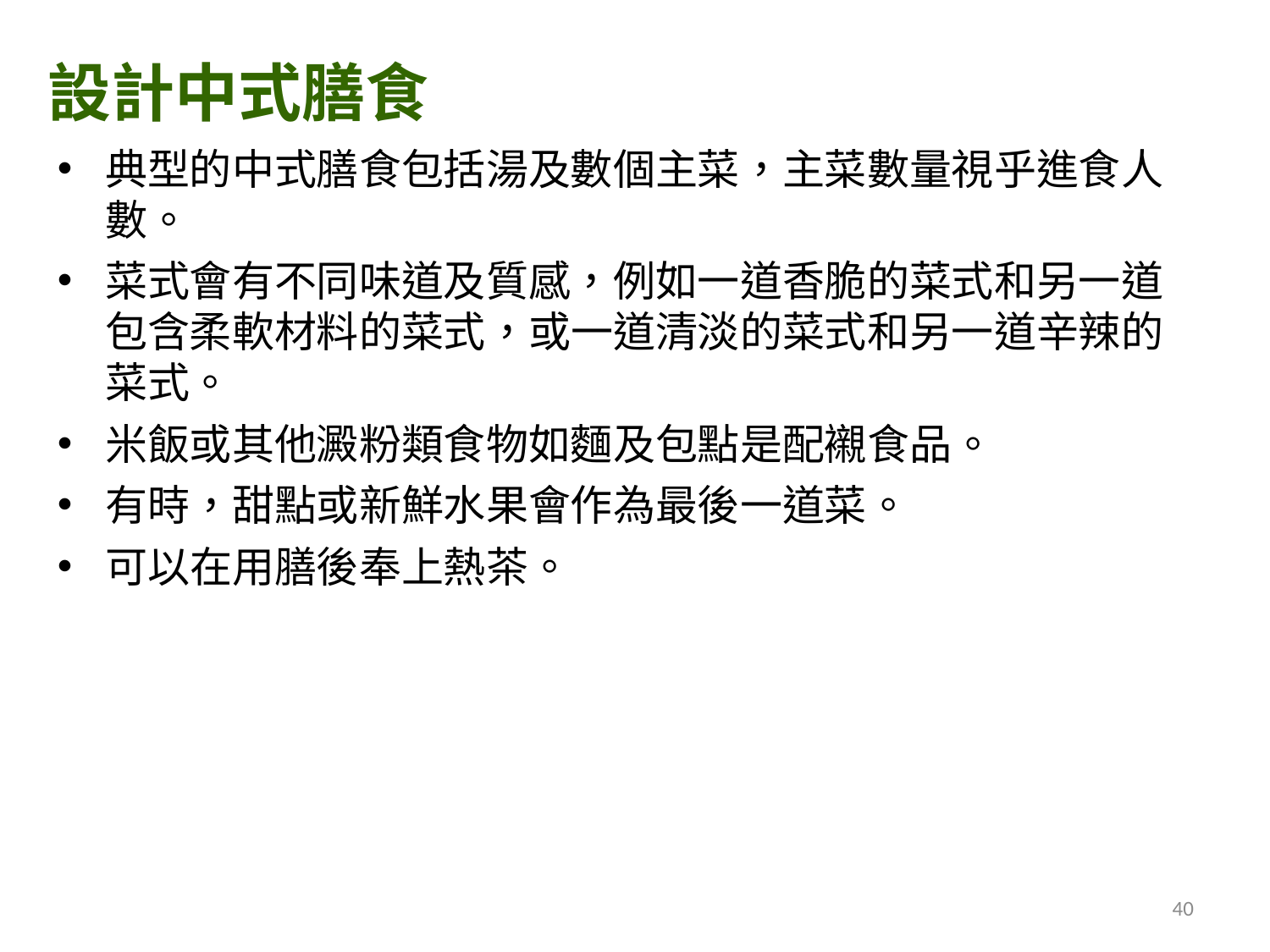

設計中式膳食
典型的中式膳食包括湯及數個主菜，主菜數量視乎進食人數。
菜式會有不同味道及質感，例如一道香脆的菜式和另一道包含柔軟材料的菜式，或一道清淡的菜式和另一道辛辣的菜式。
米飯或其他澱粉類食物如麵及包點是配襯食品。
有時，甜點或新鮮水果會作為最後一道菜。
可以在用膳後奉上熱茶。
40